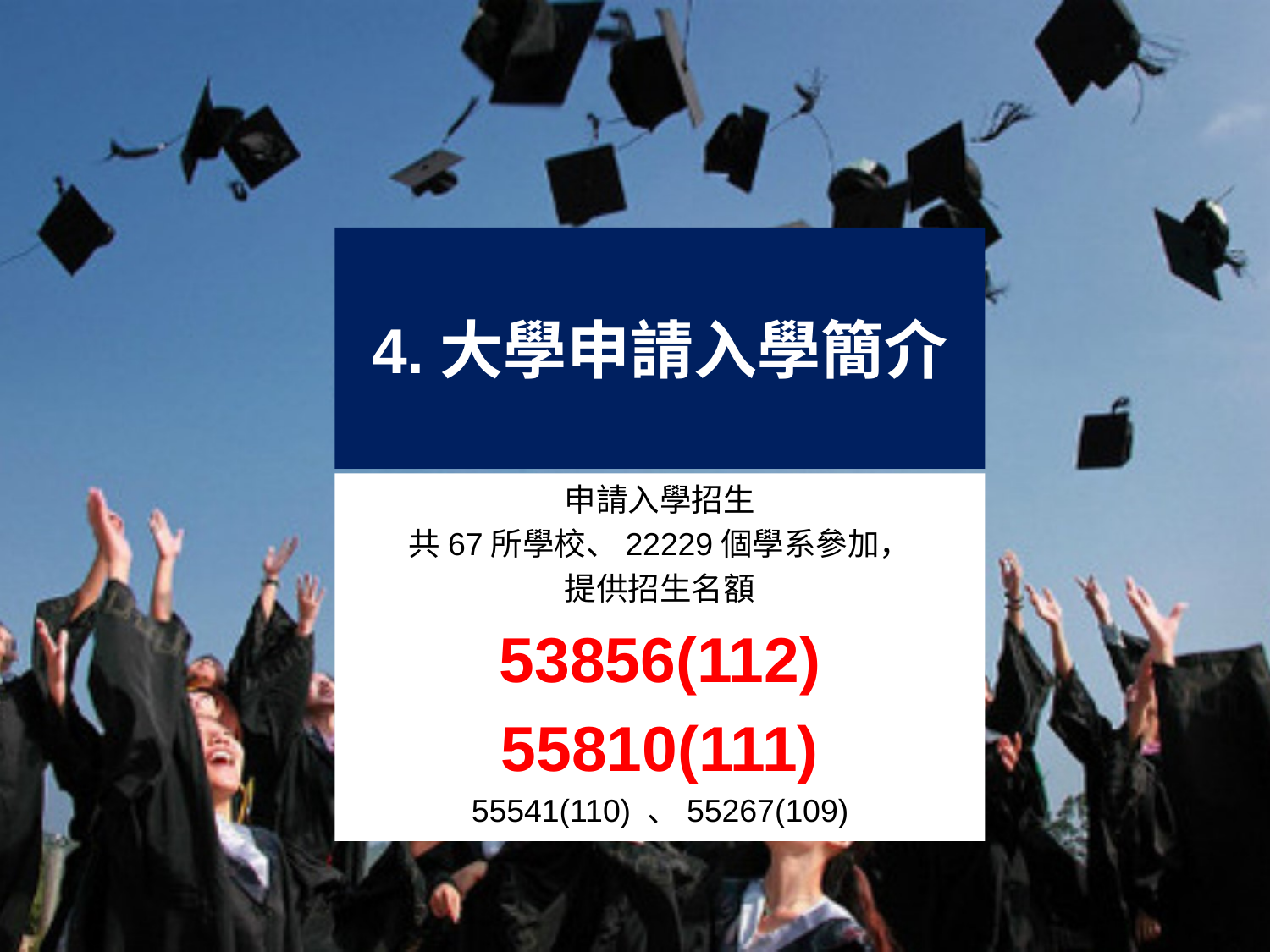

4.大學申請入學簡介

申請入學招生
共67所學校、22229個學系參加，
提供招生名額
53856(112)
55810(111)
55541(110) 、55267(109)